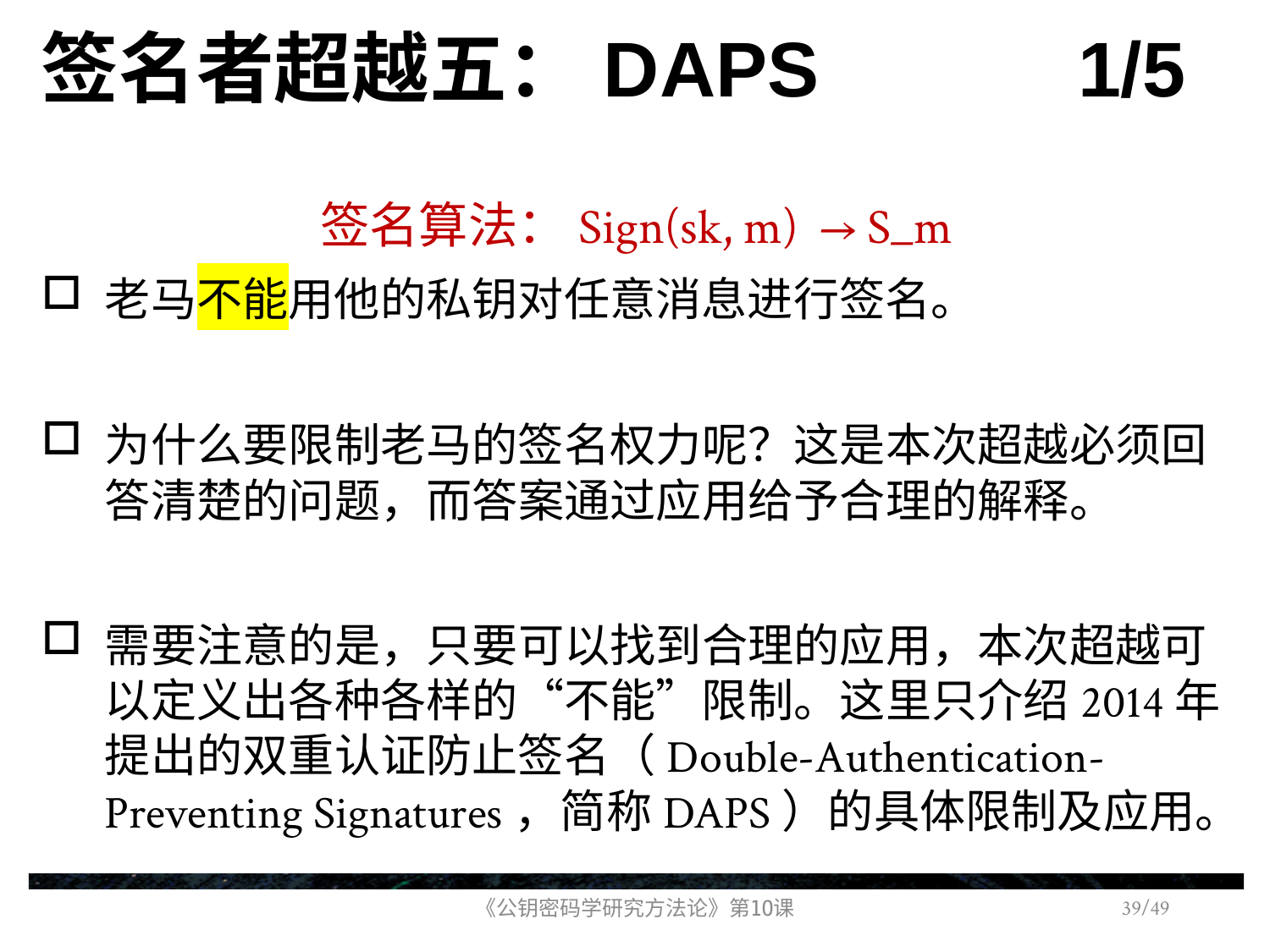

# 签名者超越五：DAPS            1/5
签名算法：Sign(sk, m)  → S_m
老马不能用他的私钥对任意消息进行签名。

为什么要限制老马的签名权力呢？这是本次超越必须回答清楚的问题，而答案通过应用给予合理的解释。

需要注意的是，只要可以找到合理的应用，本次超越可以定义出各种各样的“不能”限制。这里只介绍2014年提出的双重认证防止签名（Double-Authentication-Preventing Signatures，简称DAPS）的具体限制及应用。
《公钥密码学研究方法论》第10课
39/49